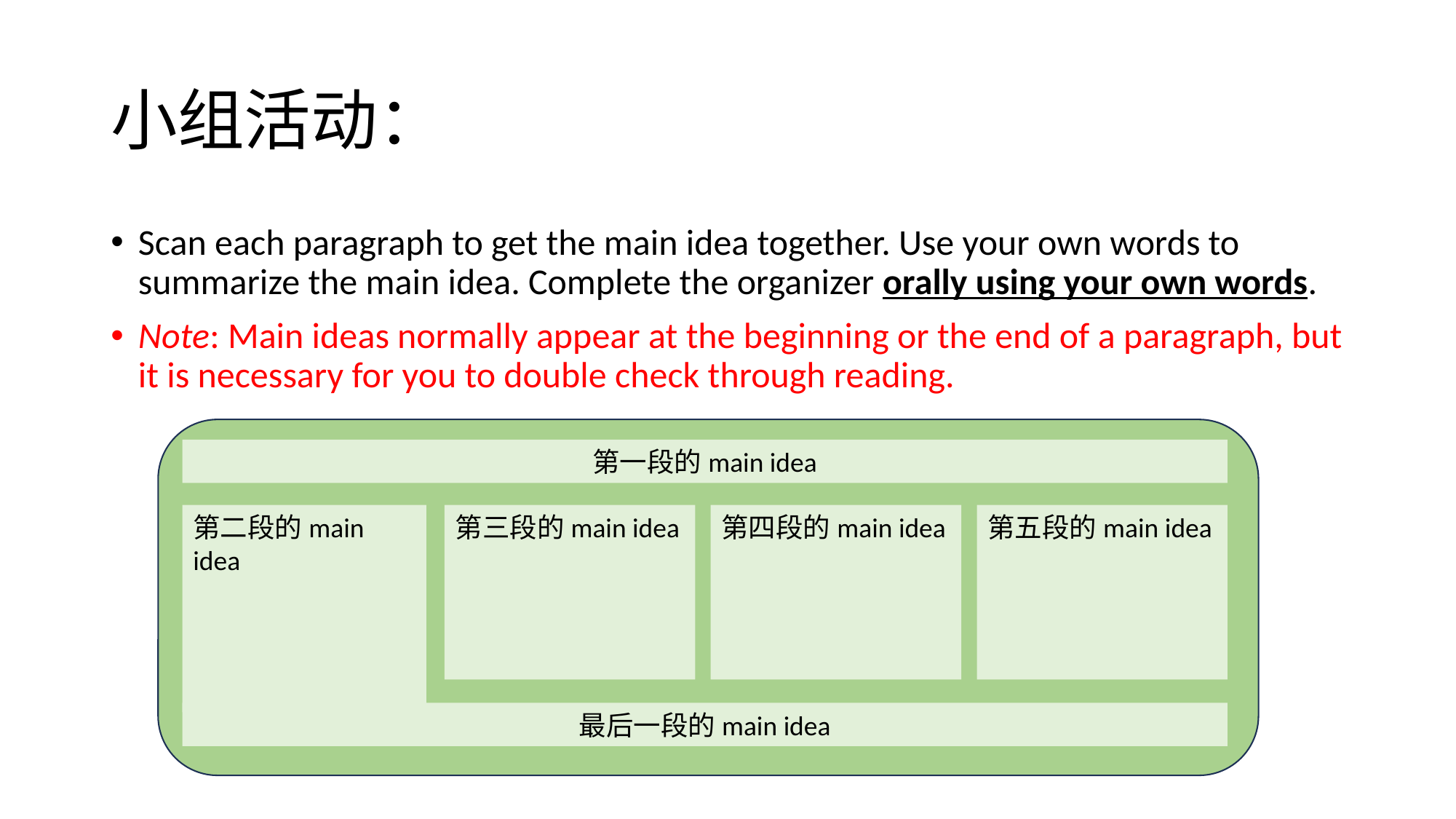

# 小组活动：
Scan each paragraph to get the main idea together. Use your own words to summarize the main idea. Complete the organizer orally using your own words.
Note: Main ideas normally appear at the beginning or the end of a paragraph, but it is necessary for you to double check through reading.

第一段的main idea
第二段的main idea

第三段的main idea

第四段的main idea

第五段的main idea

最后一段的main idea